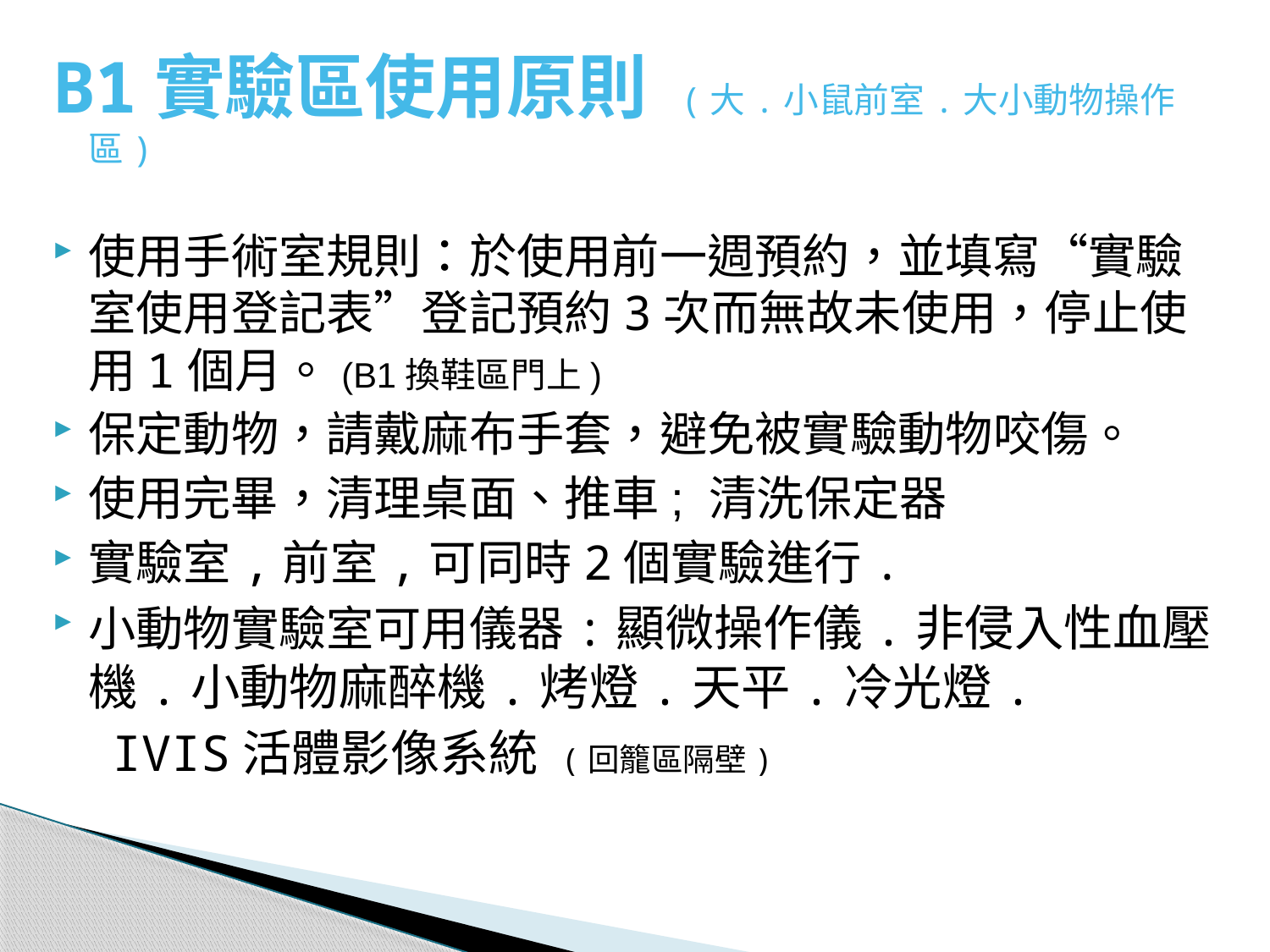

B1實驗區使用原則 (大.小鼠前室.大小動物操作區)

使用手術室規則：於使用前一週預約，並填寫“實驗室使用登記表”登記預約3次而無故未使用，停止使用1個月。(B1換鞋區門上)
保定動物，請戴麻布手套，避免被實驗動物咬傷。
使用完畢，清理桌面、推車; 清洗保定器
實驗室,前室,可同時2個實驗進行.
小動物實驗室可用儀器:顯微操作儀.非侵入性血壓機.小動物麻醉機.烤燈.天平.冷光燈.
  IVIS活體影像系統 (回籠區隔壁)